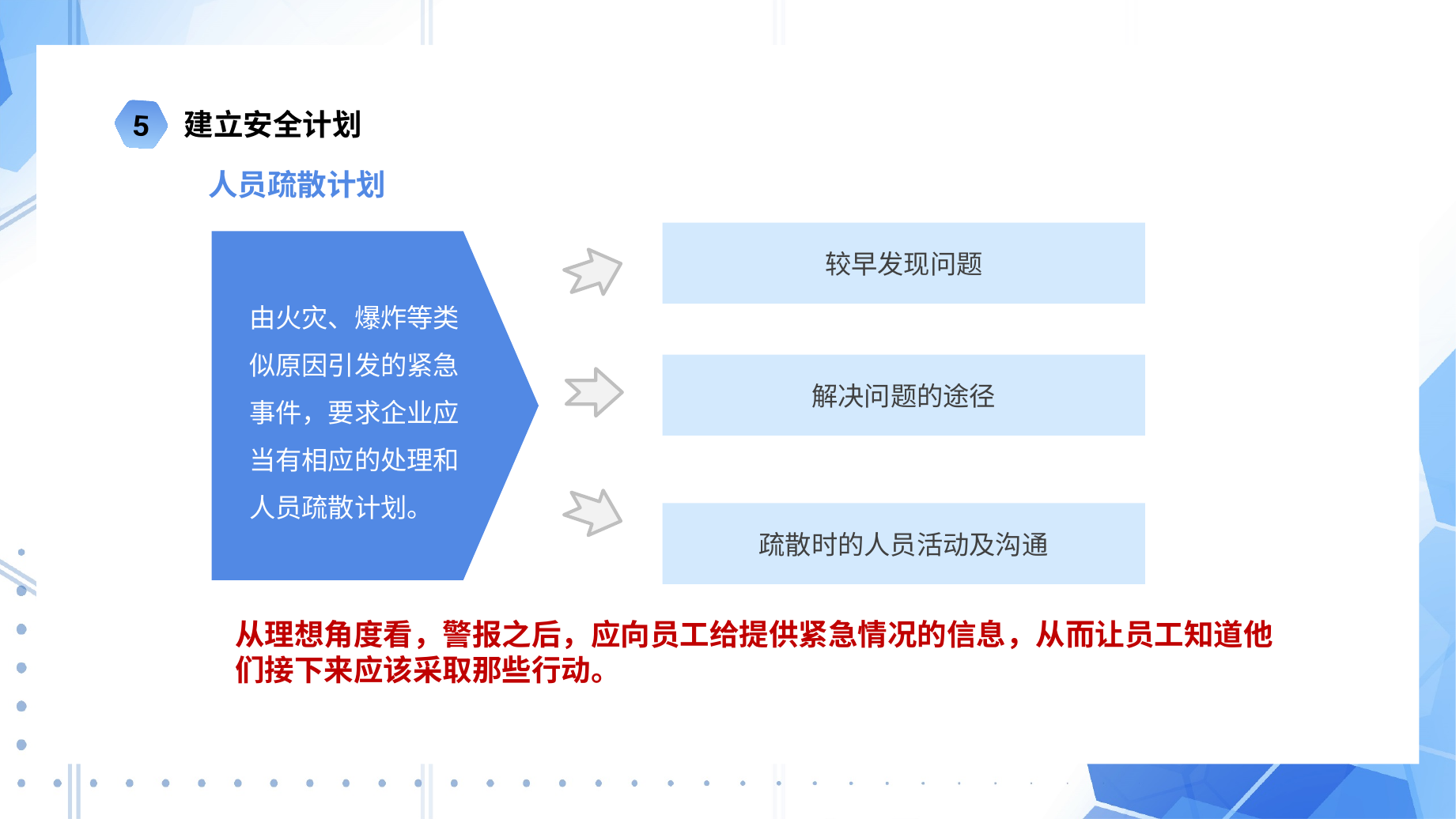

建立安全计划
5
人员疏散计划
较早发现问题

由火灾、爆炸等类似原因引发的紧急事件，要求企业应当有相应的处理和人员疏散计划。

解决问题的途径

疏散时的人员活动及沟通
从理想角度看，警报之后，应向员工给提供紧急情况的信息，从而让员工知道他们接下来应该采取那些行动。